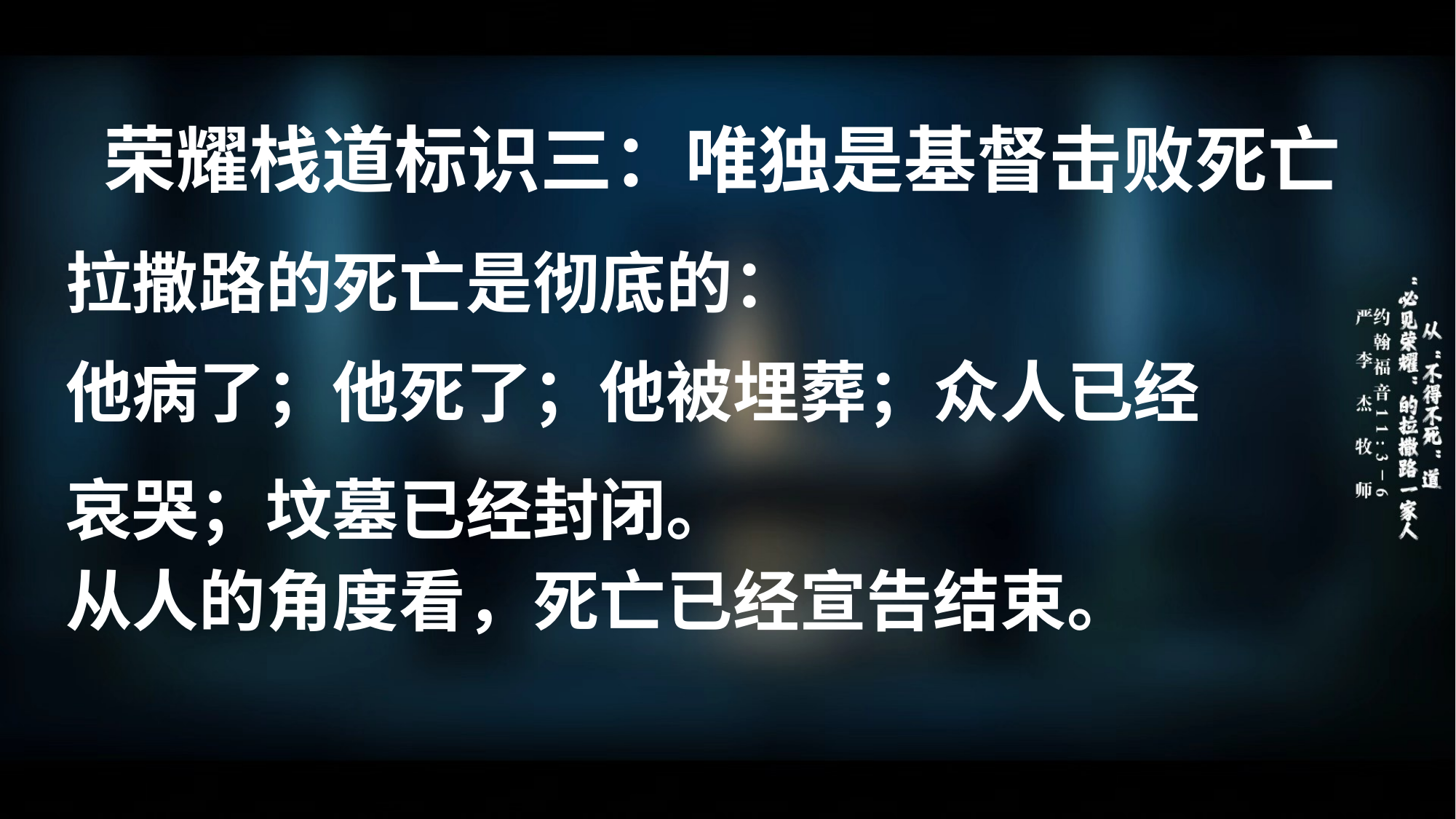

荣耀栈道标识三：唯独是基督击败死亡
拉撒路的死亡是彻底的：
他病了；他死了；他被埋葬；众人已经
哀哭；坟墓已经封闭。
从人的角度看，死亡已经宣告结束。